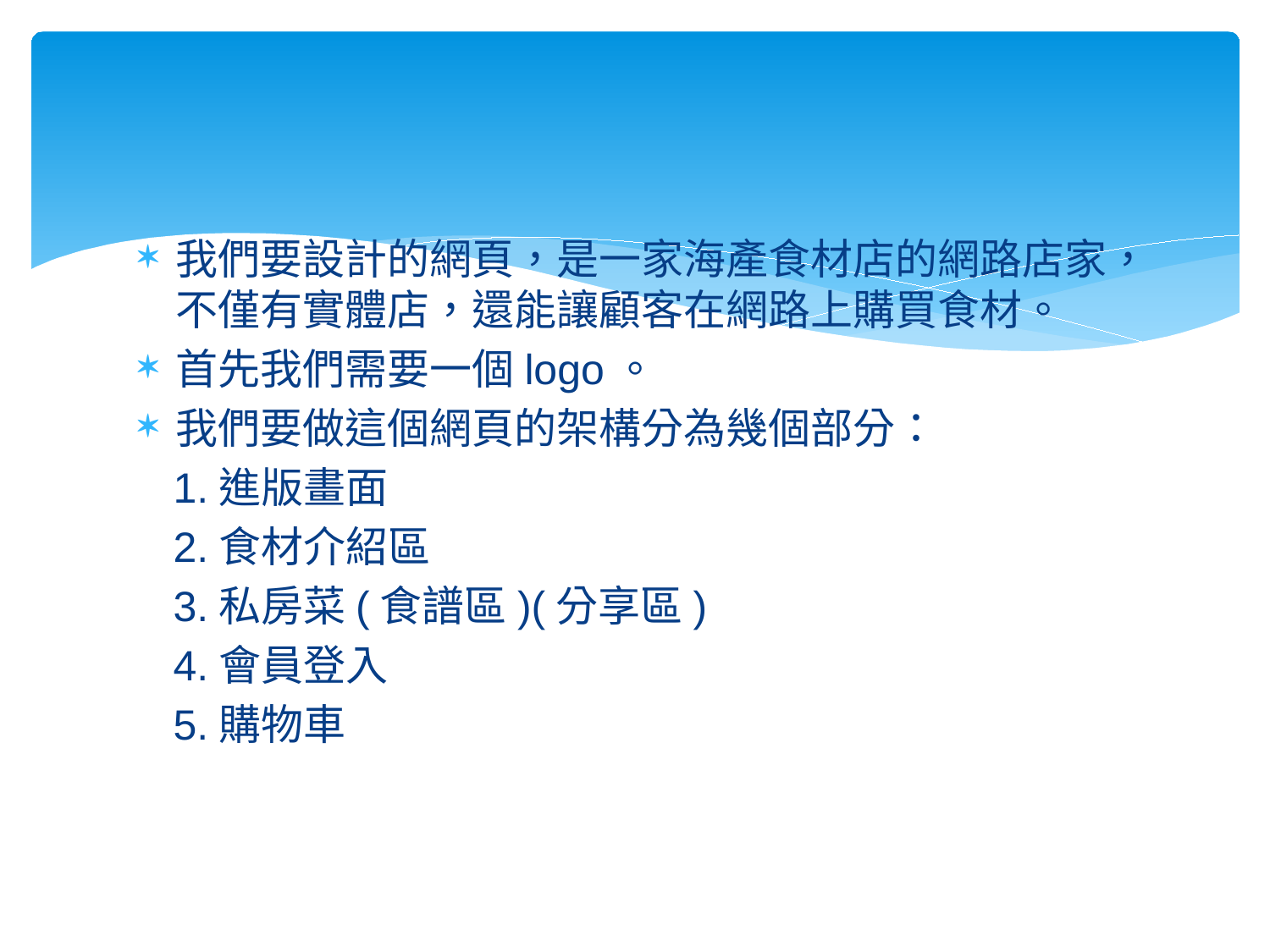

我們要設計的網頁，是一家海產食材店的網路店家，不僅有實體店，還能讓顧客在網路上購買食材。
首先我們需要一個logo。
我們要做這個網頁的架構分為幾個部分：
   1.進版畫面
   2.食材介紹區
   3.私房菜(食譜區)(分享區)
   4.會員登入
   5.購物車